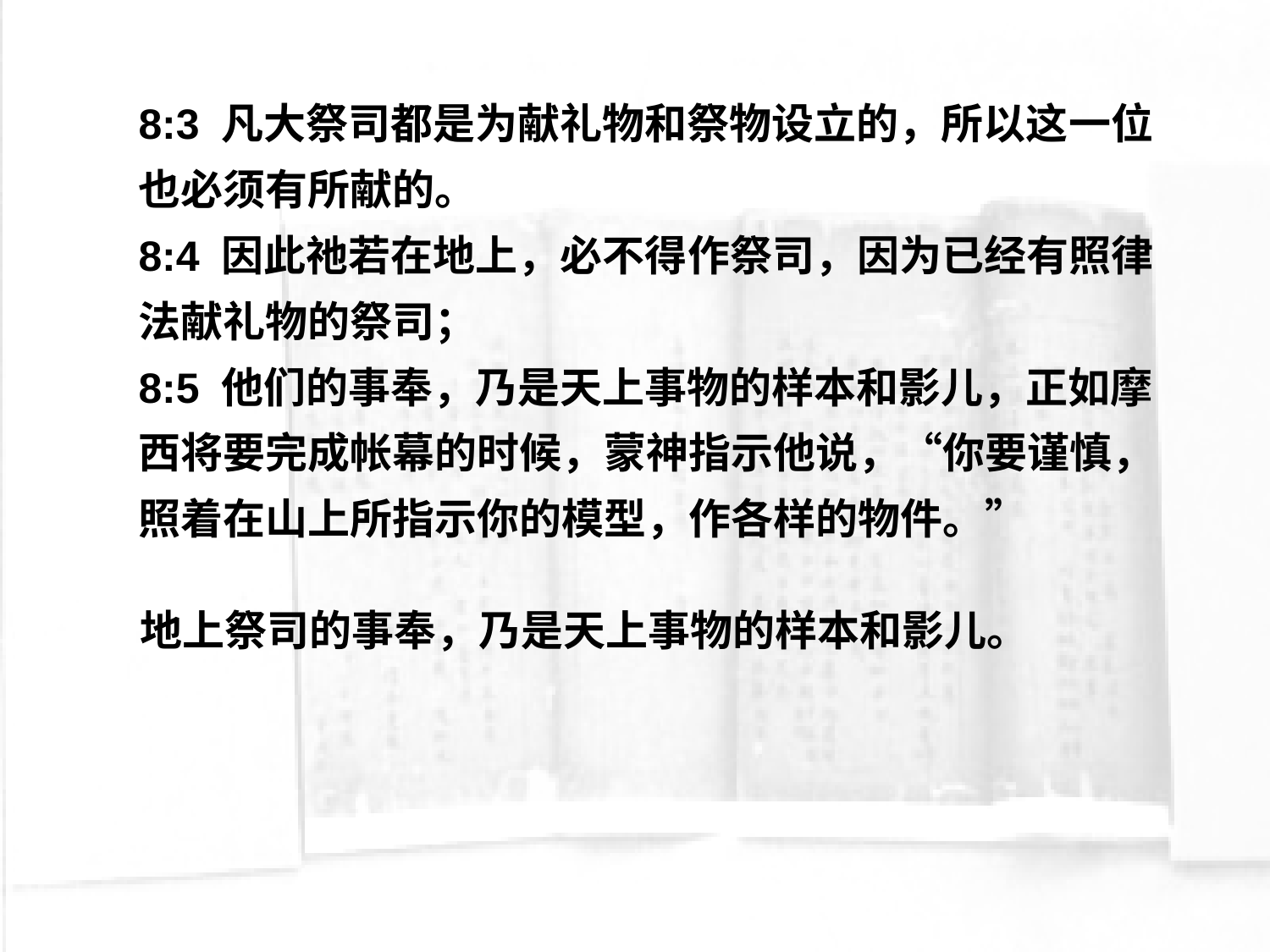

8:3 凡大祭司都是为献礼物和祭物设立的，所以这一位也必须有所献的。
8:4 因此祂若在地上，必不得作祭司，因为已经有照律法献礼物的祭司；
8:5 他们的事奉，乃是天上事物的样本和影儿，正如摩西将要完成帐幕的时候，蒙神指示他说，“你要谨慎，照着在山上所指示你的模型，作各样的物件。”
地上祭司的事奉，乃是天上事物的样本和影儿。